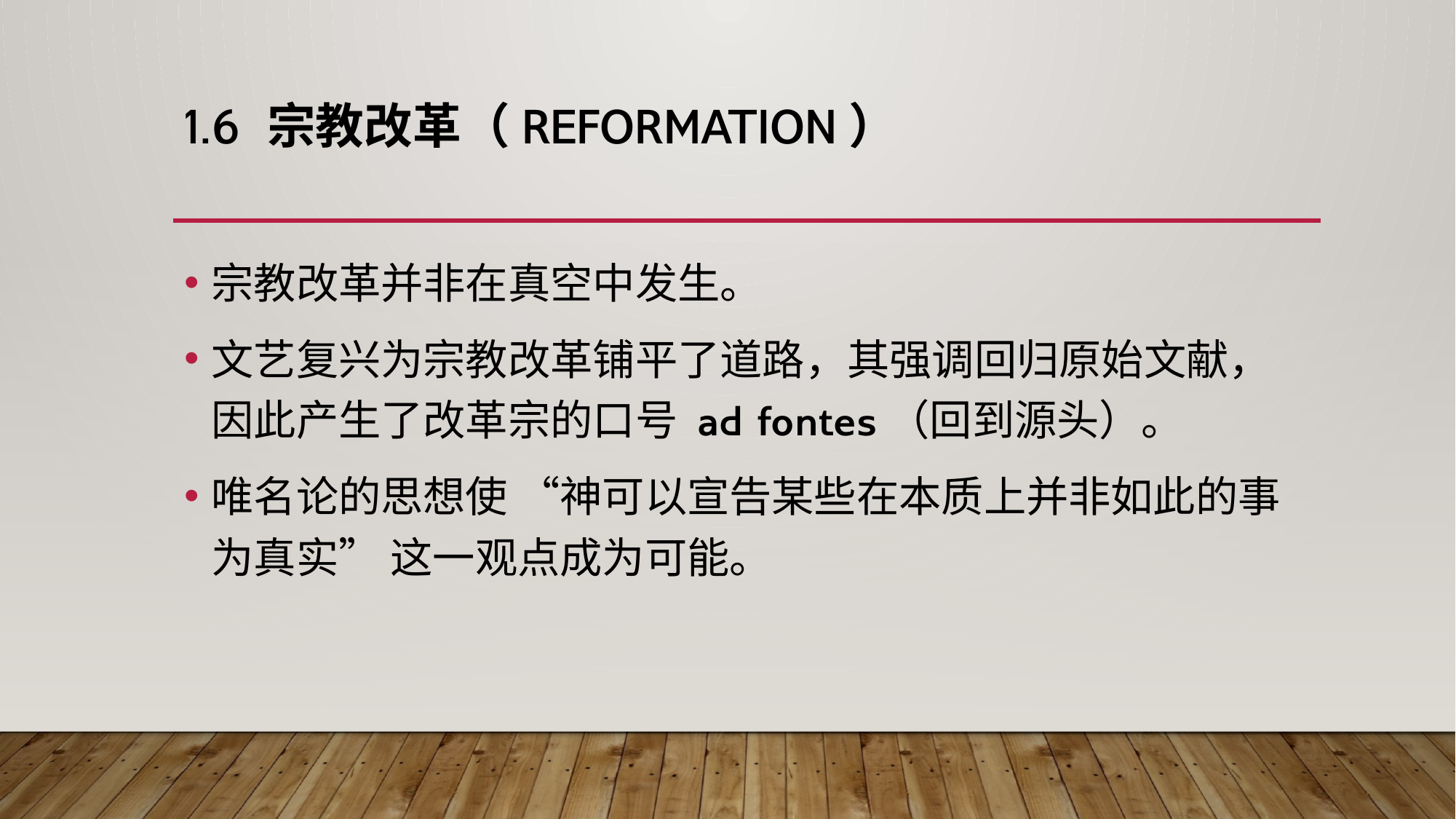

# 1.6 宗教改革（Reformation）
宗教改革并非在真空中发生。
文艺复兴为宗教改革铺平了道路，其强调回归原始文献，因此产生了改革宗的口号 ad fontes（回到源头）。
唯名论的思想使 “神可以宣告某些在本质上并非如此的事为真实” 这一观点成为可能。